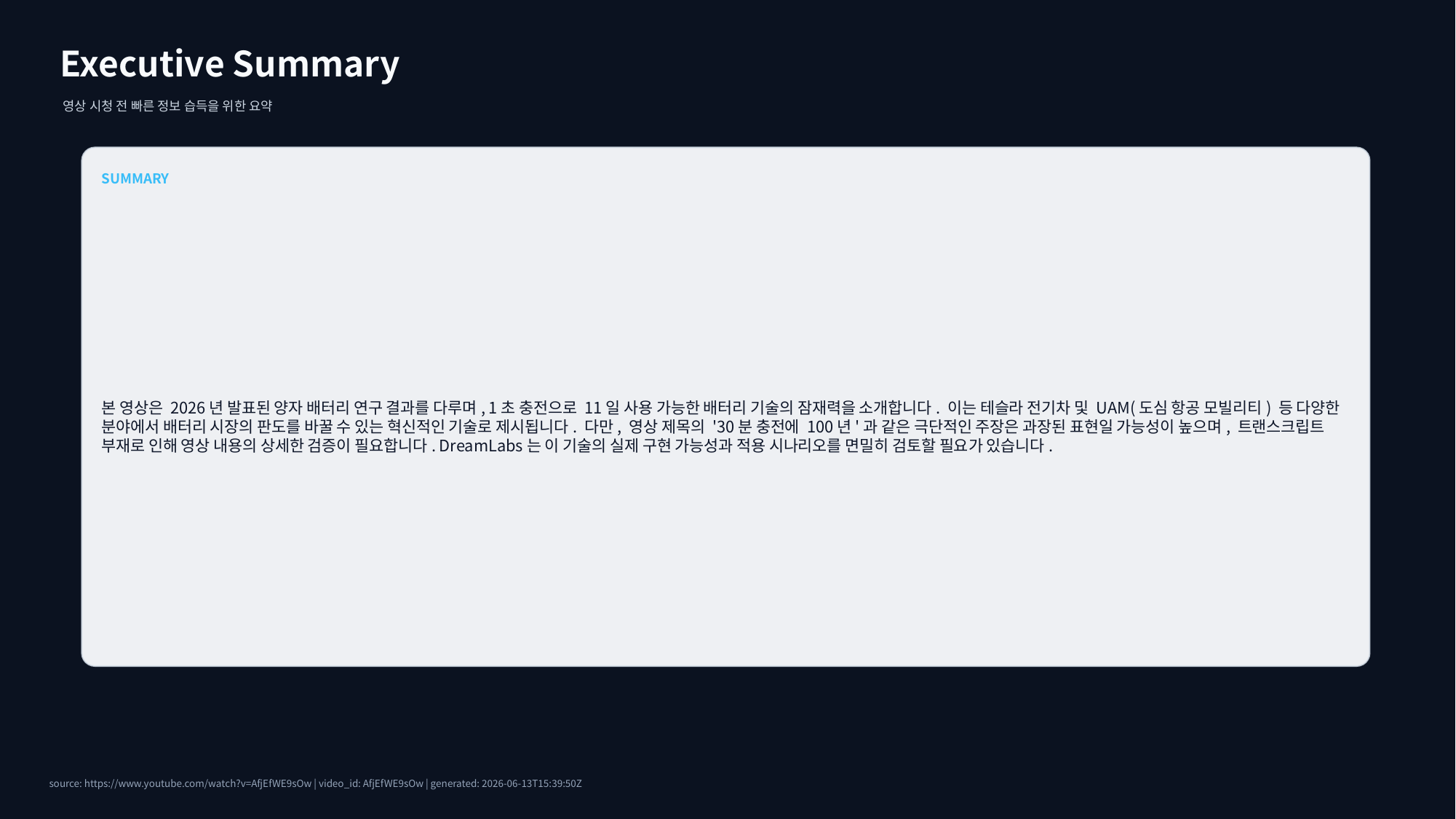

Executive Summary
영상 시청 전 빠른 정보 습득을 위한 요약

SUMMARY
본 영상은 2026년 발표된 양자 배터리 연구 결과를 다루며, 1초 충전으로 11일 사용 가능한 배터리 기술의 잠재력을 소개합니다. 이는 테슬라 전기차 및 UAM(도심 항공 모빌리티) 등 다양한 분야에서 배터리 시장의 판도를 바꿀 수 있는 혁신적인 기술로 제시됩니다. 다만, 영상 제목의 '30분 충전에 100년'과 같은 극단적인 주장은 과장된 표현일 가능성이 높으며, 트랜스크립트 부재로 인해 영상 내용의 상세한 검증이 필요합니다. DreamLabs는 이 기술의 실제 구현 가능성과 적용 시나리오를 면밀히 검토할 필요가 있습니다.
source: https://www.youtube.com/watch?v=AfjEfWE9sOw | video_id: AfjEfWE9sOw | generated: 2026-06-13T15:39:50Z